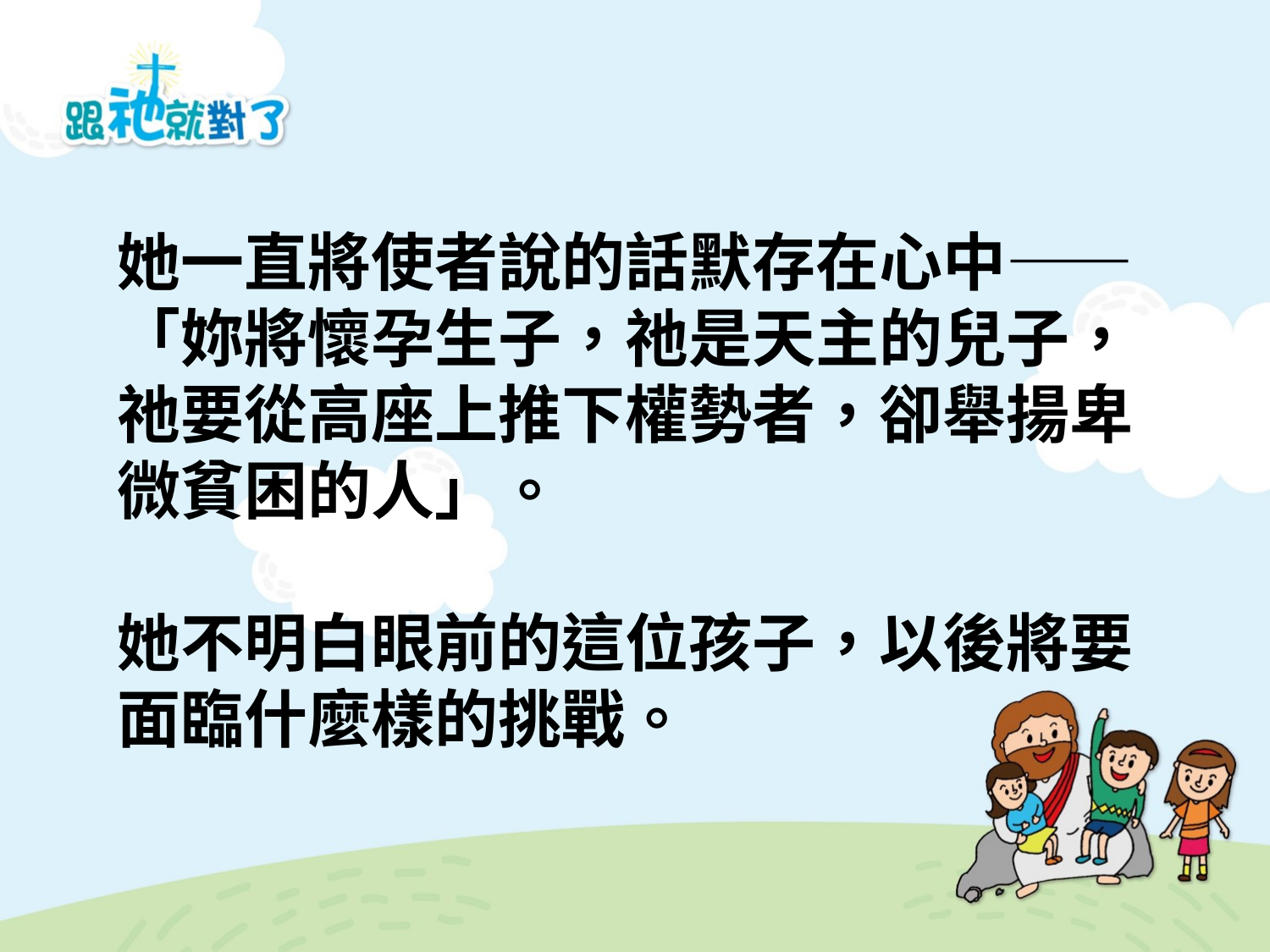

她一直將使者說的話默存在心中——「妳將懷孕生子，祂是天主的兒子，祂要從高座上推下權勢者，卻舉揚卑微貧困的人」。

她不明白眼前的這位孩子，以後將要面臨什麼樣的挑戰。